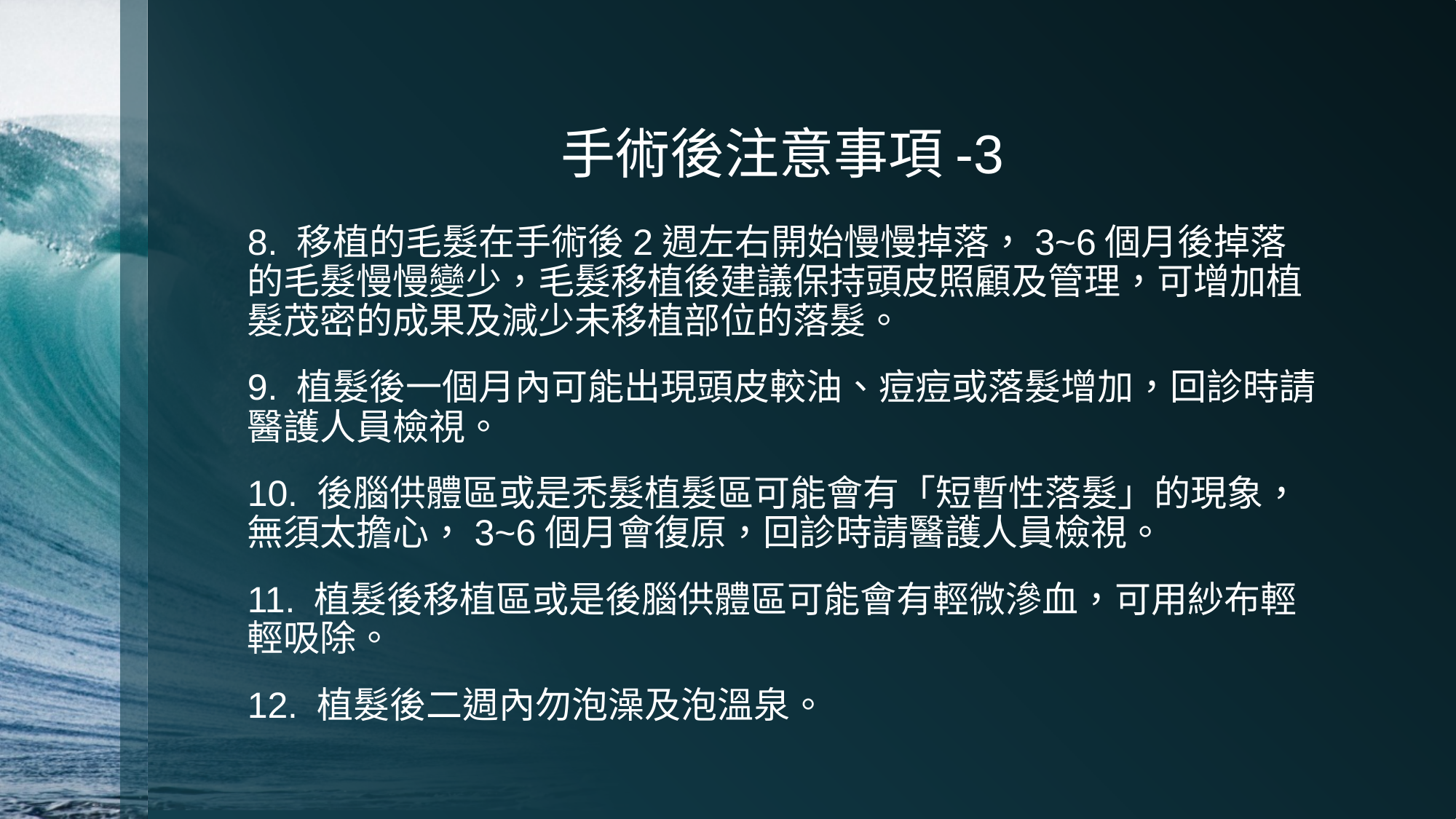

# 手術後注意事項-3
8. 移植的毛髮在手術後2週左右開始慢慢掉落，3~6個月後掉落的毛髮慢慢變少，毛髮移植後建議保持頭皮照顧及管理，可增加植髮茂密的成果及減少未移植部位的落髮。
9. 植髮後一個月內可能出現頭皮較油、痘痘或落髮增加，回診時請醫護人員檢視。
10. 後腦供體區或是禿髮植髮區可能會有「短暫性落髮」的現象，無須太擔心，3~6個月會復原，回診時請醫護人員檢視。
11. 植髮後移植區或是後腦供體區可能會有輕微滲血，可用紗布輕輕吸除。
12. 植髮後二週內勿泡澡及泡溫泉。